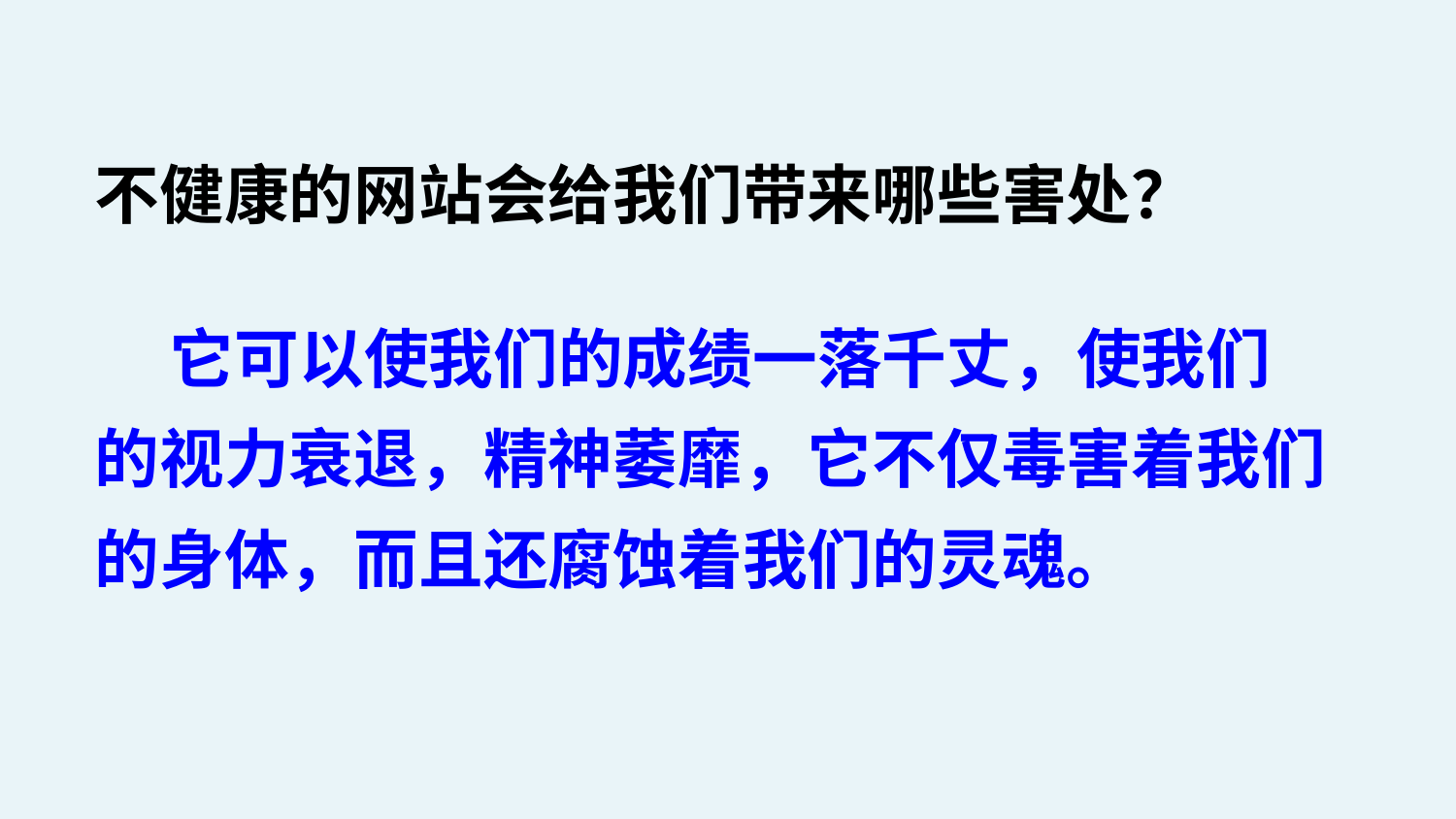

不健康的网站会给我们带来哪些害处？
    它可以使我们的成绩一落千丈，使我们的视力衰退，精神萎靡，它不仅毒害着我们的身体，而且还腐蚀着我们的灵魂。